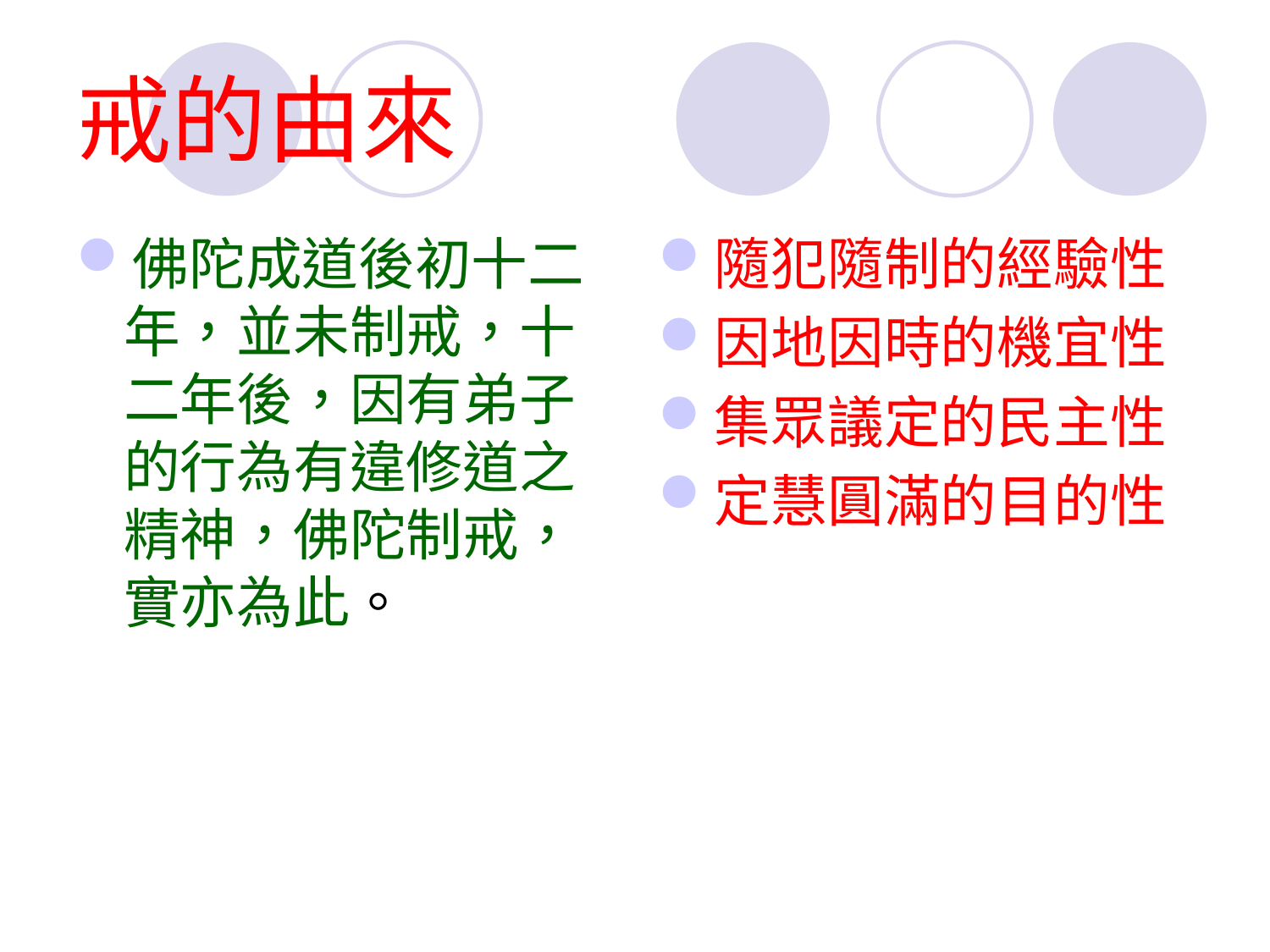

# 戒的由來
佛陀成道後初十二年，並未制戒，十二年後，因有弟子的行為有違修道之精神，佛陀制戒，實亦為此。
隨犯隨制的經驗性
因地因時的機宜性
集眾議定的民主性
定慧圓滿的目的性